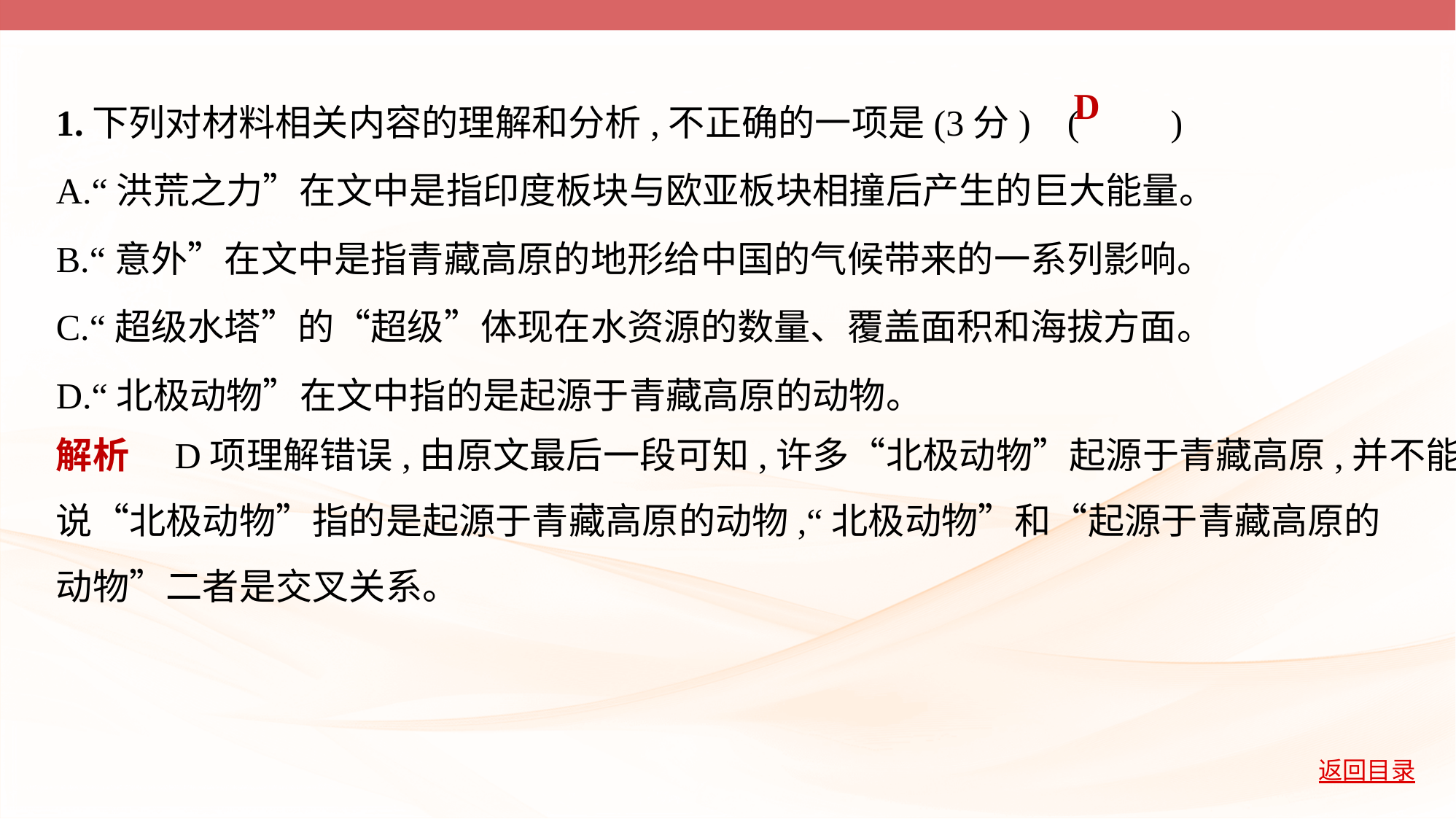

1.下列对材料相关内容的理解和分析,不正确的一项是(3分) (          )
A.“洪荒之力”在文中是指印度板块与欧亚板块相撞后产生的巨大能量。
B.“意外”在文中是指青藏高原的地形给中国的气候带来的一系列影响。
C.“超级水塔”的“超级”体现在水资源的数量、覆盖面积和海拔方面。
D.“北极动物”在文中指的是起源于青藏高原的动物。
D

解析　D项理解错误,由原文最后一段可知,许多“北极动物”起源于青藏高原,并不能
说“北极动物”指的是起源于青藏高原的动物,“北极动物”和“起源于青藏高原的
动物”二者是交叉关系。